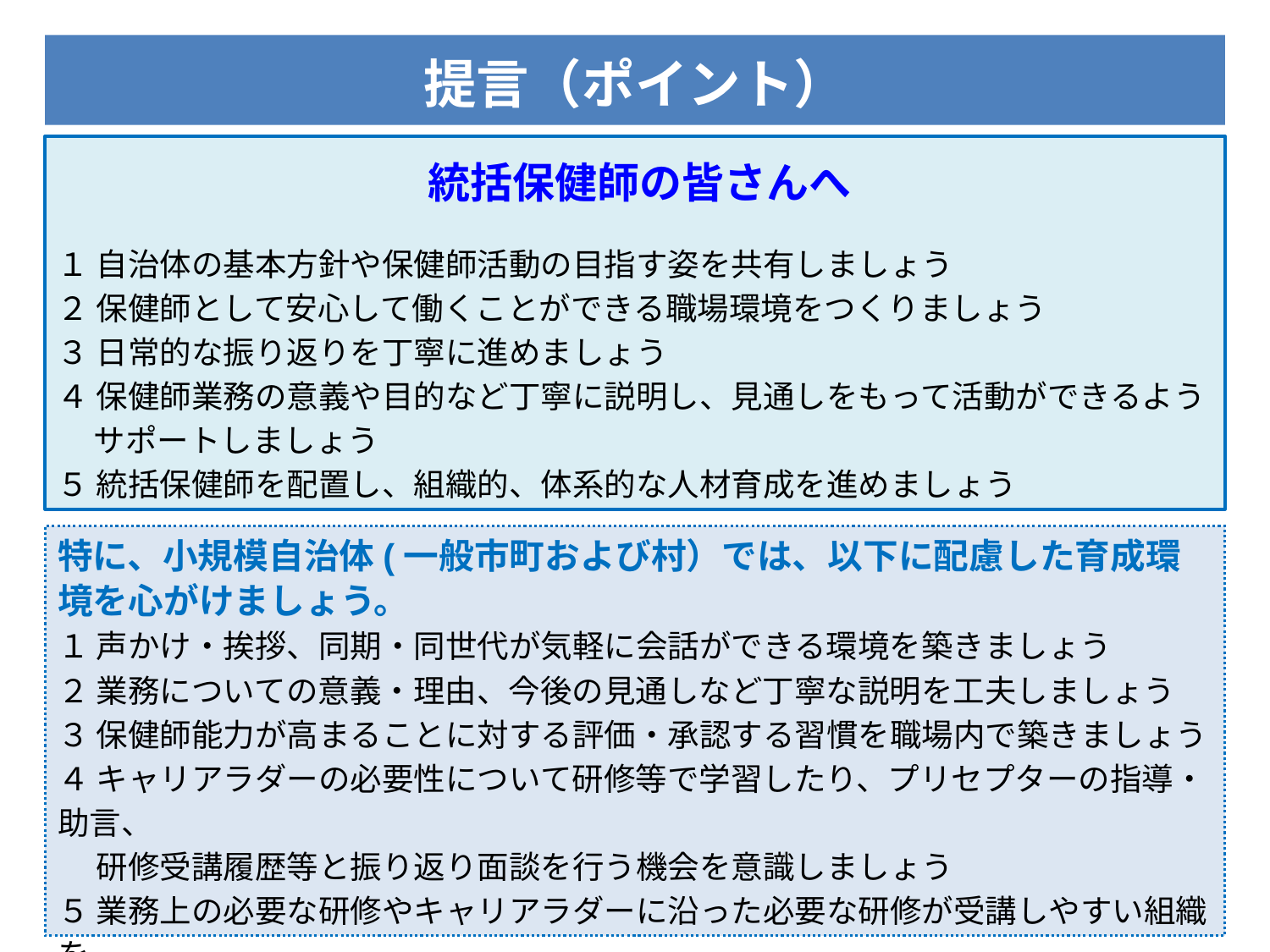

提言（ポイント）
統括保健師の皆さんへ
１ 自治体の基本方針や保健師活動の目指す姿を共有しましょう
２ 保健師として安心して働くことができる職場環境をつくりましょう
３ 日常的な振り返りを丁寧に進めましょう
４ 保健師業務の意義や目的など丁寧に説明し、見通しをもって活動ができるよう
    サポートしましょう
５ 統括保健師を配置し、組織的、体系的な人材育成を進めましょう
特に、小規模自治体(一般市町および村）では、以下に配慮した育成環境を心がけましょう。
１ 声かけ・挨拶、同期・同世代が気軽に会話ができる環境を築きましょう
２ 業務についての意義・理由、今後の見通しなど丁寧な説明を工夫しましょう
３ 保健師能力が高まることに対する評価・承認する習慣を職場内で築きましょう
４ キャリアラダーの必要性について研修等で学習したり、プリセプターの指導・助言、
　 研修受講履歴等と振り返り面談を行う機会を意識しましょう
５ 業務上の必要な研修やキャリアラダーに沿った必要な研修が受講しやすい組織を
　 築きましょう